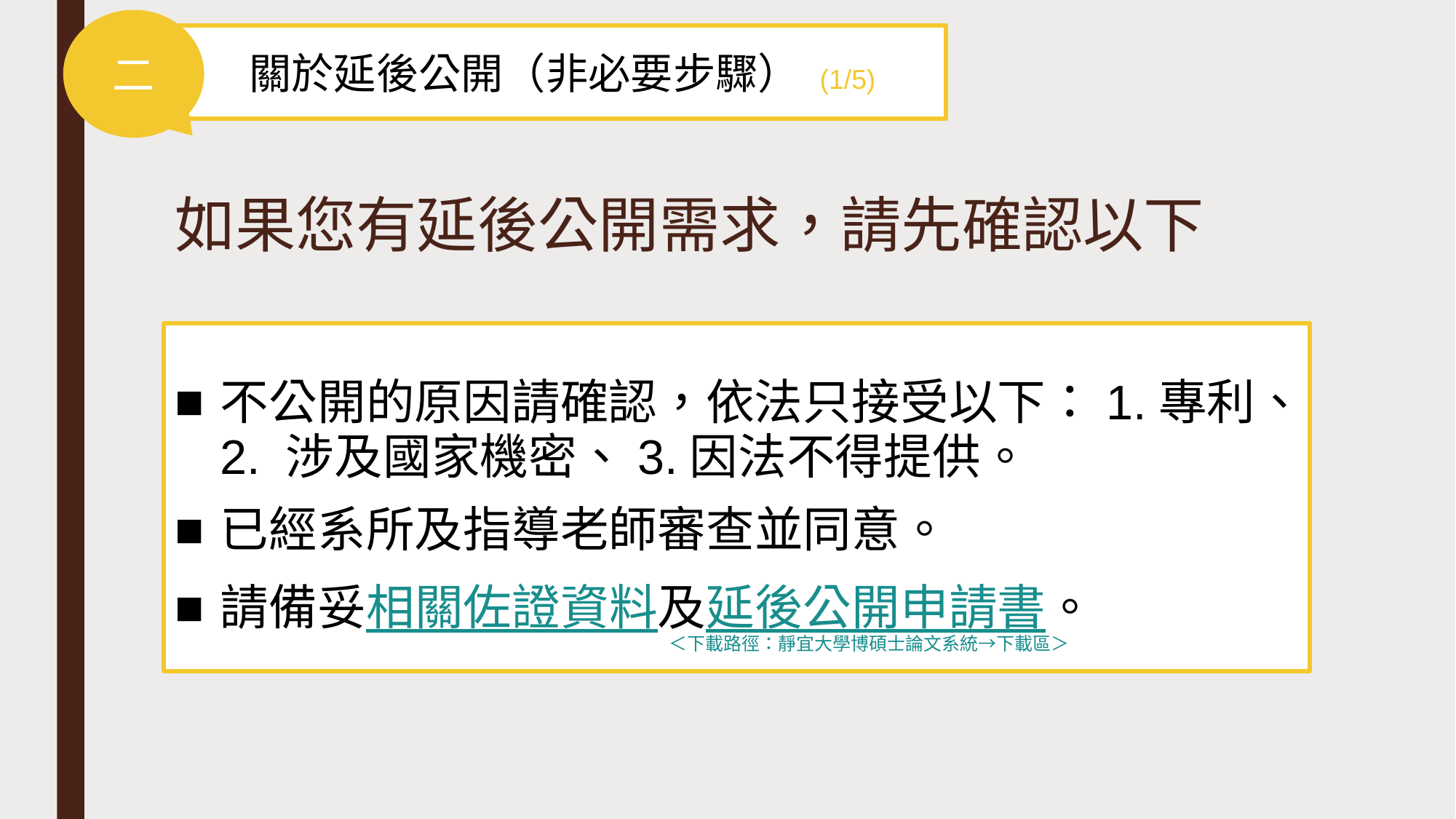

二
關於延後公開（非必要步驟） (1/5)
# 如果您有延後公開需求，請先確認以下

不公開的原因請確認，依法只接受以下：1.專利、2. 涉及國家機密、3.因法不得提供。
已經系所及指導老師審查並同意。
請備妥相關佐證資料及延後公開申請書。

＜下載路徑：靜宜大學博碩士論文系統→下載區＞